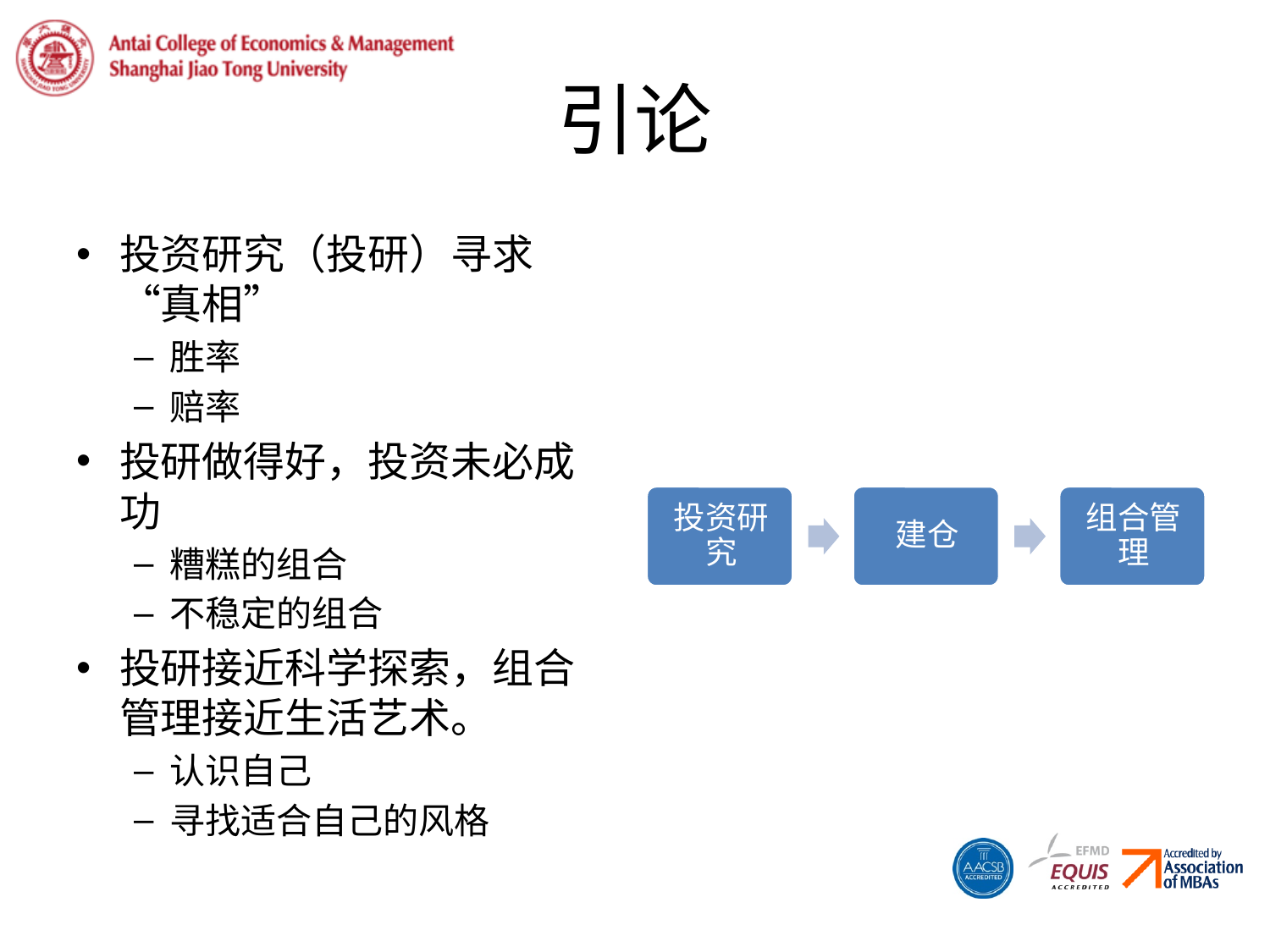

# 引论
投资研究（投研）寻求“真相”
胜率
赔率
投研做得好，投资未必成功
糟糕的组合
不稳定的组合
投研接近科学探索，组合管理接近生活艺术。
认识自己
寻找适合自己的风格
投资研究

建仓

组合管理